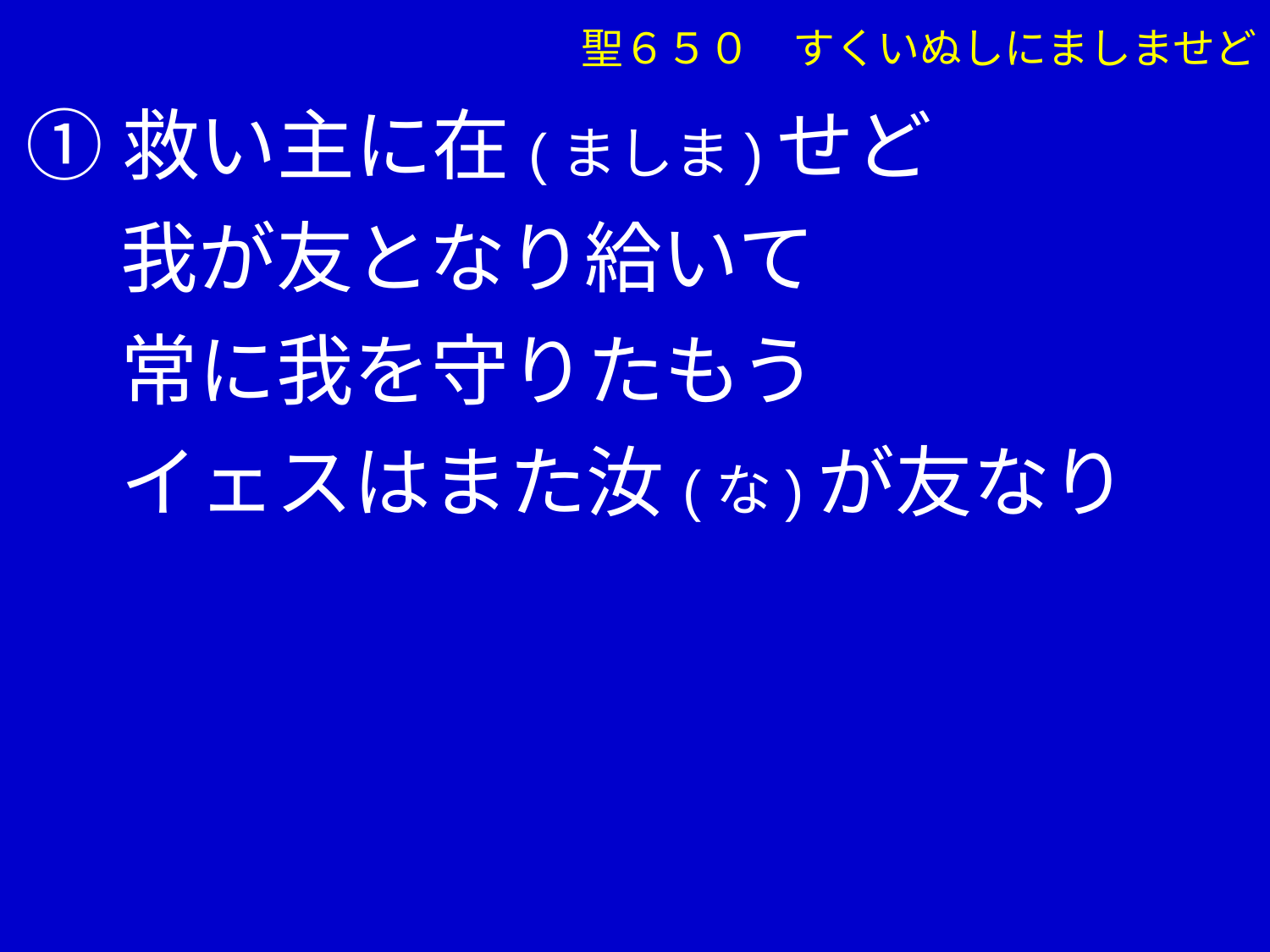

聖６５０　すくいぬしにましませど
①救い主に在(ましま)せど
　 我が友となり給いて
　 常に我を守りたもう
　 イェスはまた汝(な)が友なり